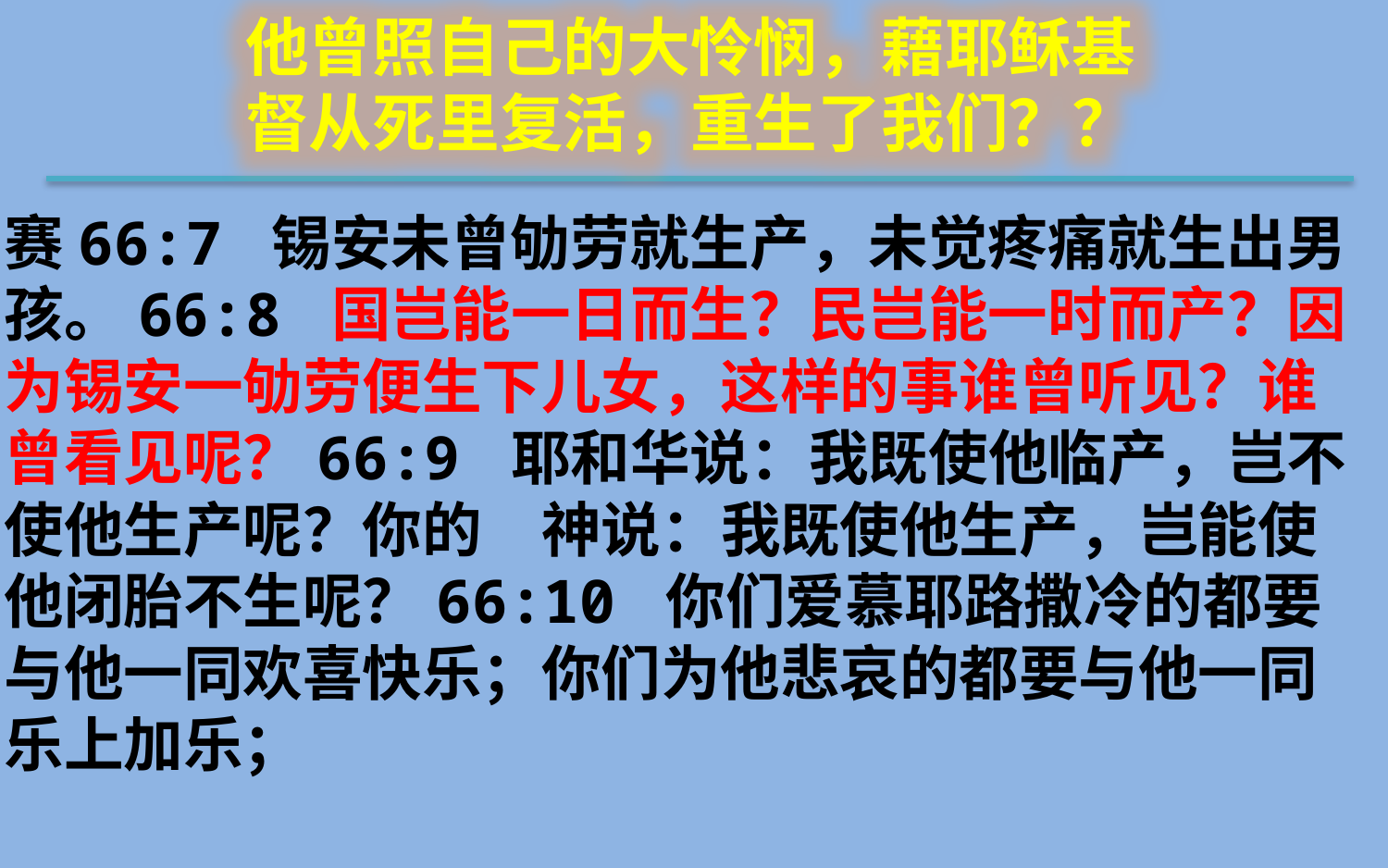

他曾照自己的大怜悯，藉耶稣基督从死里复活，重生了我们？？
赛66:7 锡安未曾劬劳就生产，未觉疼痛就生出男孩。66:8 国岂能一日而生？民岂能一时而产？因为锡安一劬劳便生下儿女，这样的事谁曾听见？谁曾看见呢？66:9 耶和华说：我既使他临产，岂不使他生产呢？你的　神说：我既使他生产，岂能使他闭胎不生呢？66:10 你们爱慕耶路撒冷的都要与他一同欢喜快乐；你们为他悲哀的都要与他一同乐上加乐；